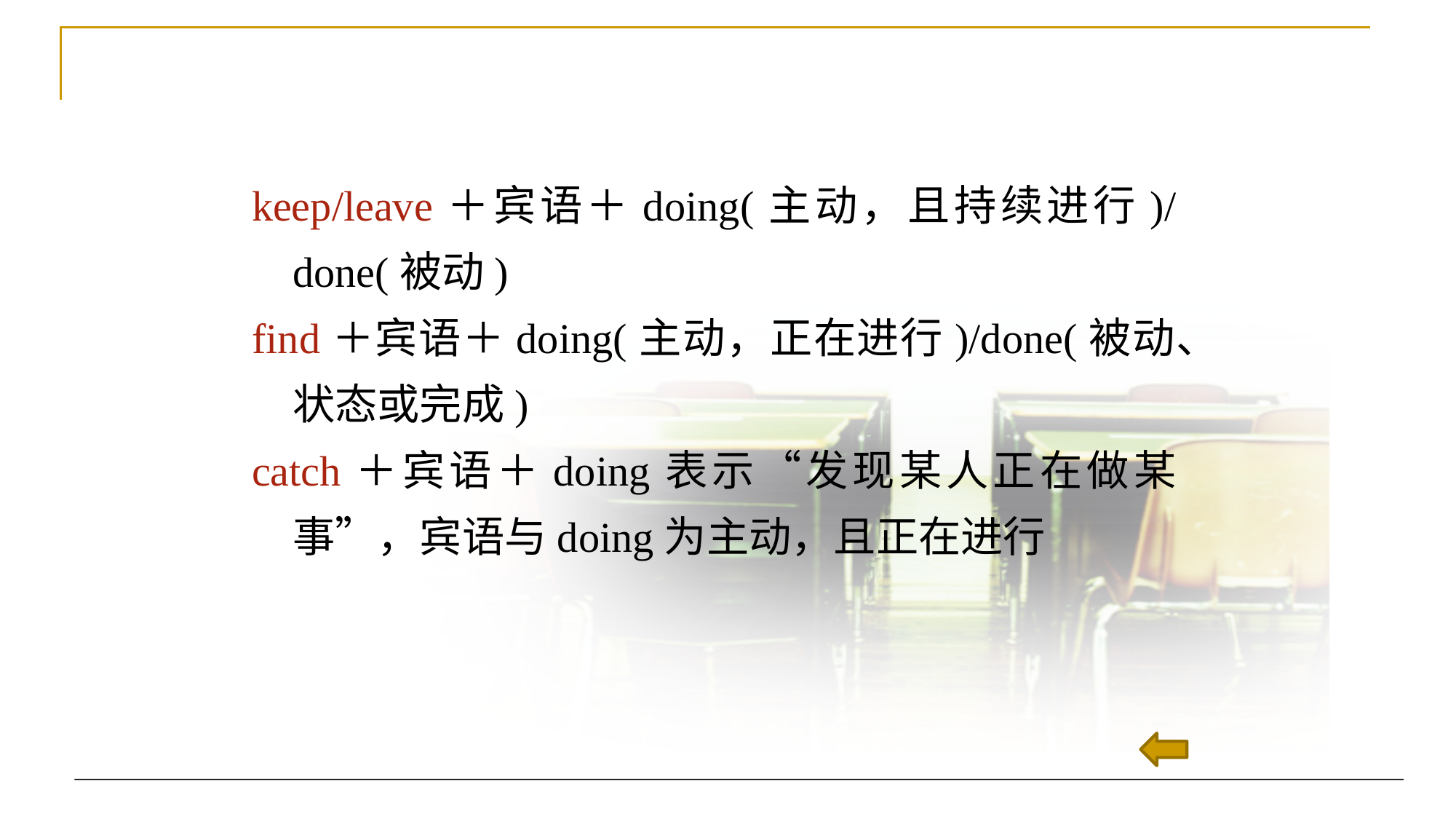

keep/leave＋宾语＋doing(主动，且持续进行)/done(被动)
find＋宾语＋doing(主动，正在进行)/done(被动、状态或完成)
catch＋宾语＋doing表示“发现某人正在做某事”，宾语与doing为主动，且正在进行